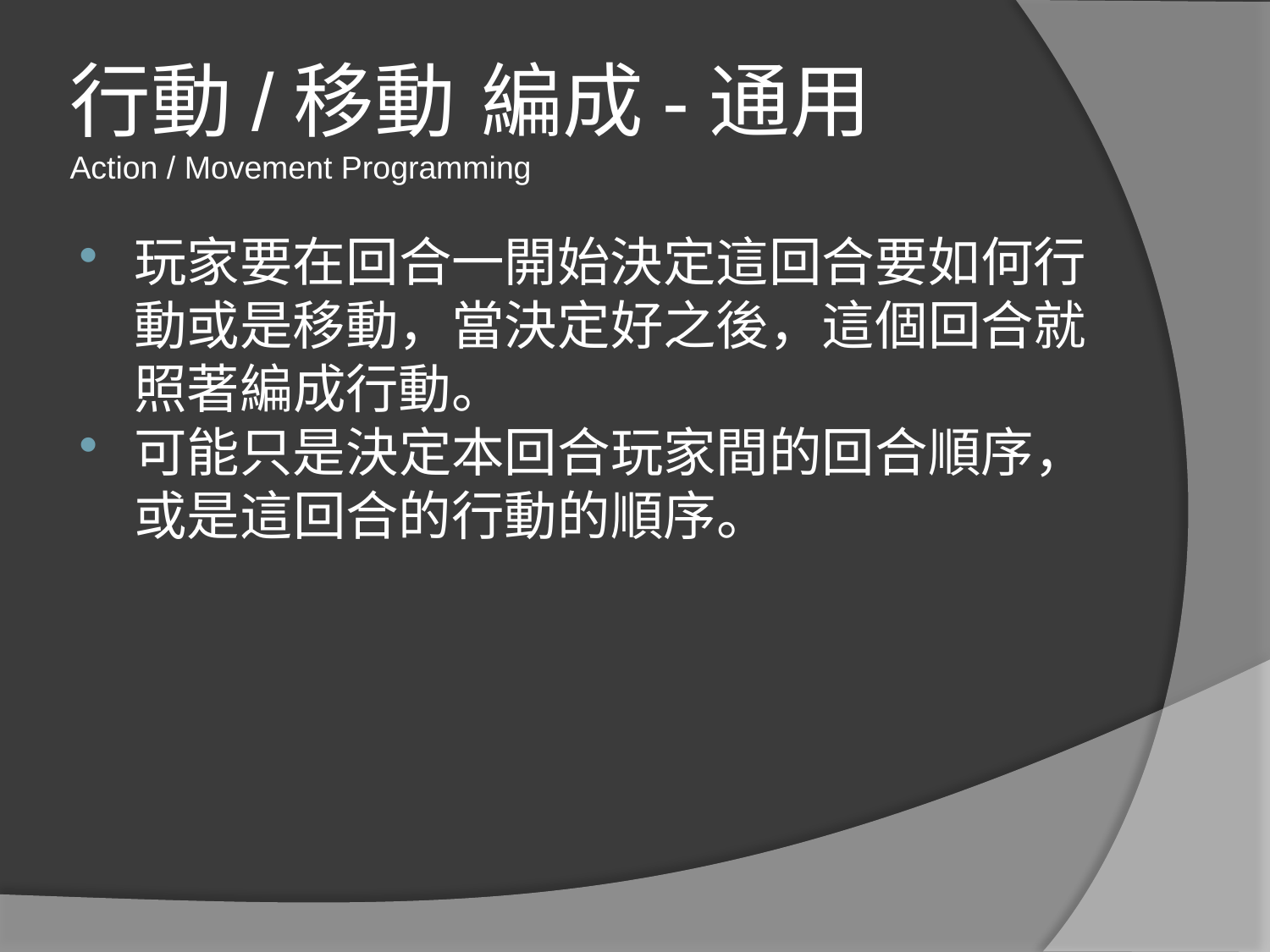

行動/移動 編成-通用
Action / Movement Programming
玩家要在回合一開始決定這回合要如何行動或是移動，當決定好之後，這個回合就照著編成行動。
可能只是決定本回合玩家間的回合順序，或是這回合的行動的順序。